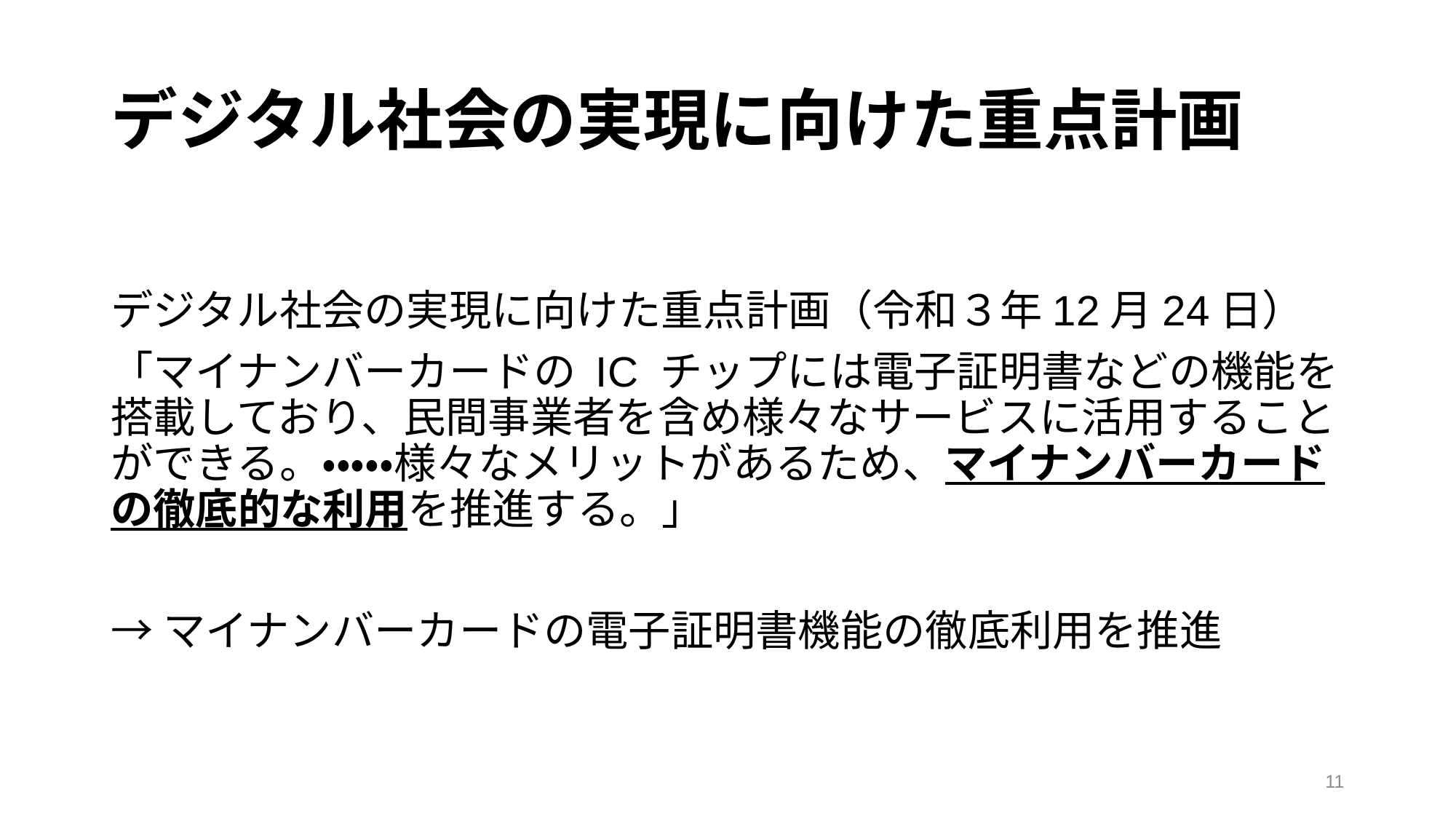

# デジタル社会の実現に向けた重点計画

デジタル社会の実現に向けた重点計画（令和３年12月24日）
「マイナンバーカードの IC チップには電子証明書などの機能を搭載しており、民間事業者を含め様々なサービスに活用することができる。・・・・・様々なメリットがあるため、マイナンバーカードの徹底的な利用を推進する。」

→マイナンバーカードの電子証明書機能の徹底利用を推進

11